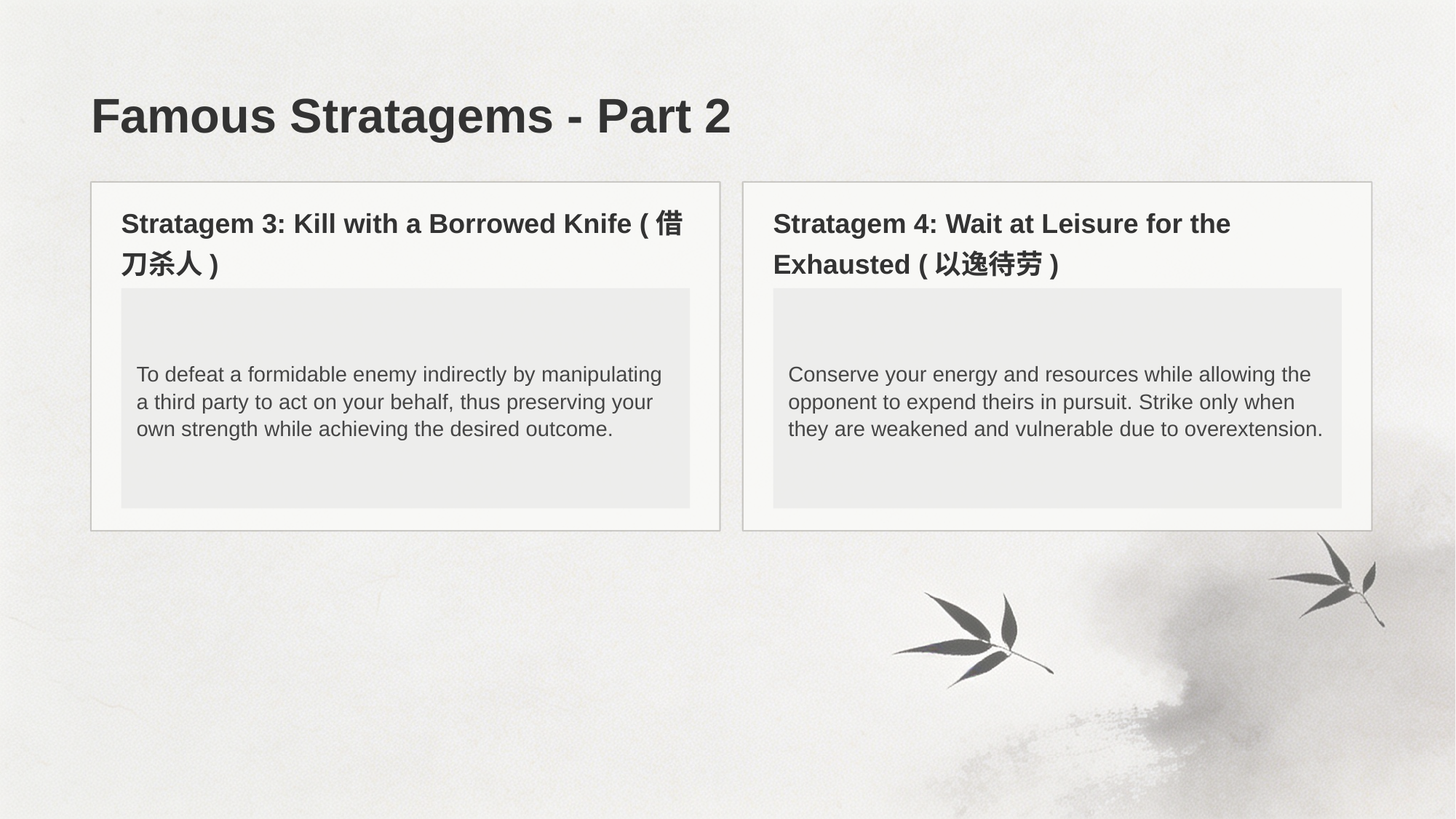

Famous Stratagems - Part 2

Stratagem 3: Kill with a Borrowed Knife (借刀杀人)
Stratagem 4: Wait at Leisure for the Exhausted (以逸待劳)

To defeat a formidable enemy indirectly by manipulating a third party to act on your behalf, thus preserving your own strength while achieving the desired outcome.
Conserve your energy and resources while allowing the opponent to expend theirs in pursuit. Strike only when they are weakened and vulnerable due to overextension.